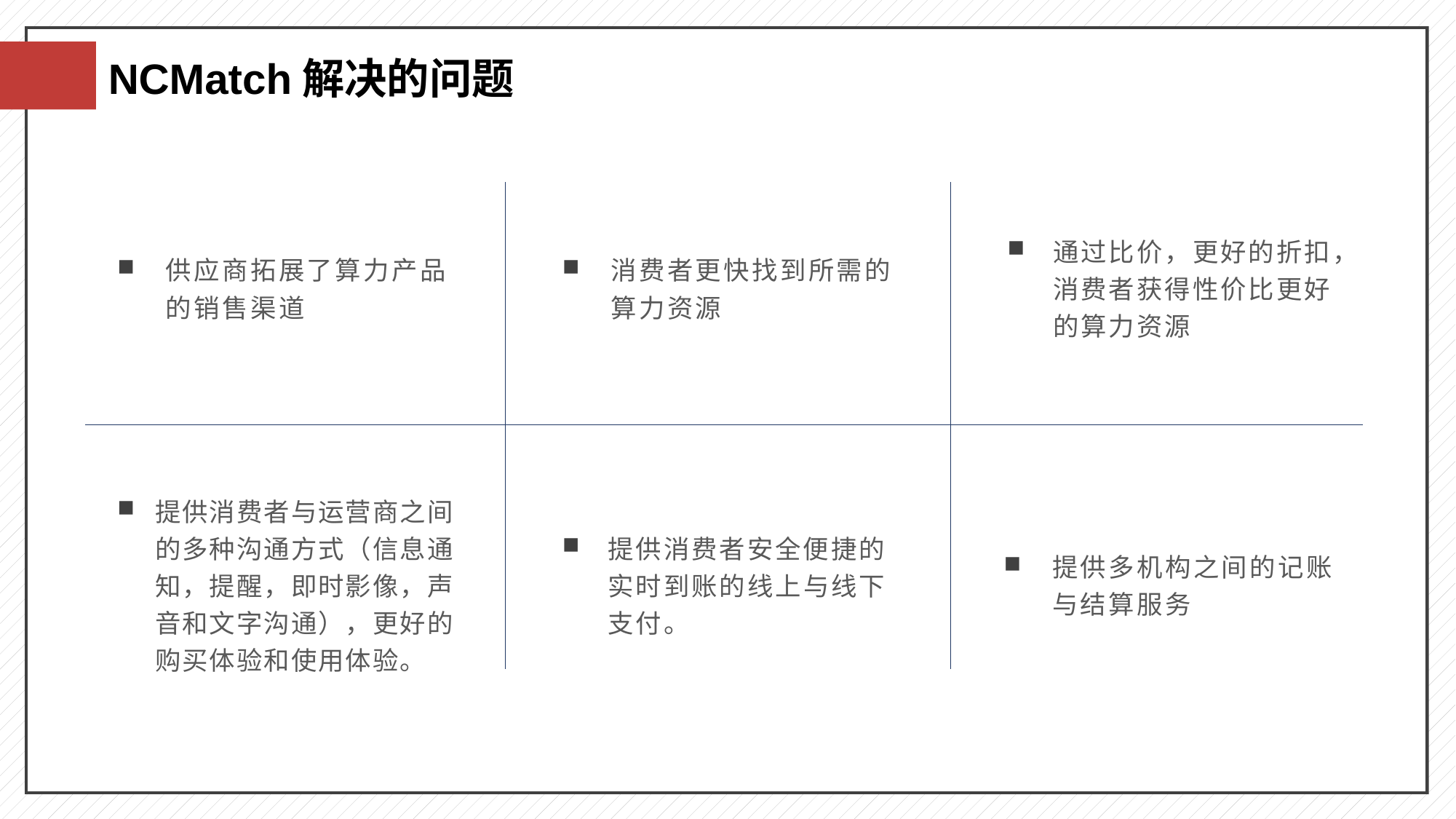

NCMatch解决的问题
供应商拓展了算力产品的销售渠道
消费者更快找到所需的算力资源
通过比价，更好的折扣，消费者获得性价比更好的算力资源
提供消费者与运营商之间的多种沟通方式（信息通知，提醒，即时影像，声音和文字沟通），更好的购买体验和使用体验。
提供消费者安全便捷的实时到账的线上与线下支付。
提供多机构之间的记账与结算服务